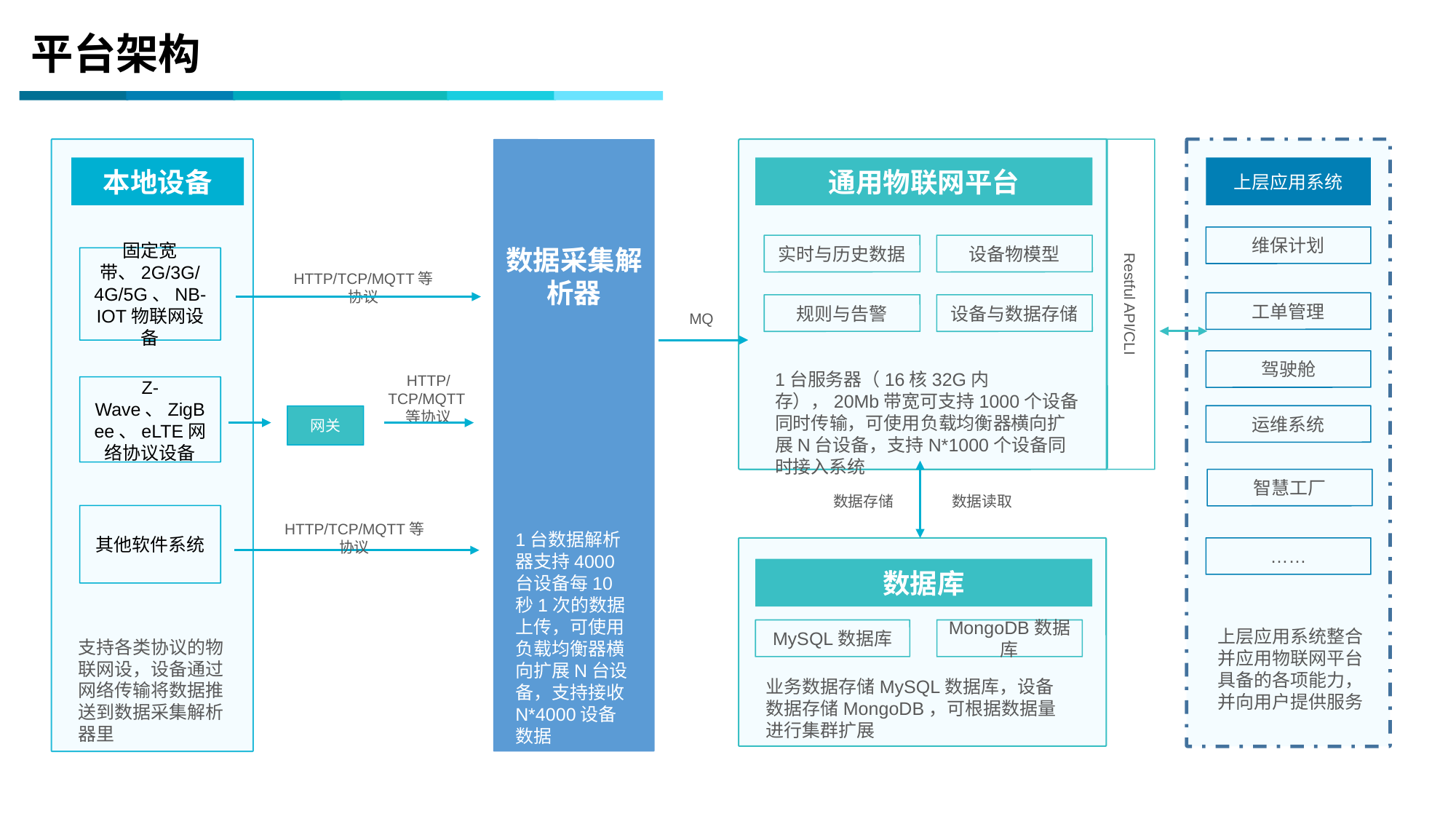

06
平台架构

数据采集解析器
1台数据解析器支持4000台设备每10秒1次的数据上传，可使用负载均衡器横向扩展N台设备，支持接收N*4000设备数据

通用物联网平台
实时与历史数据
设备物模型
规则与告警
设备与数据存储

上层应用系统
维保计划
工单管理
驾驶舱
运维系统
智慧工厂
Restful API/CLI
本地设备
固定宽带、2G/3G/4G/5G、NB-IOT物联网设备
HTTP/TCP/MQTT等协议
MQ
1台服务器（16核32G内存），20Mb带宽可支持1000个设备同时传输，可使用负载均衡器横向扩展N台设备，支持N*1000个设备同时接入系统
HTTP/TCP/MQTT等协议
Z-Wave、ZigBee、eLTE网络协议设备
网关
数据存储
数据读取
其他软件系统
HTTP/TCP/MQTT等协议

数据库
MySQL数据库
MongoDB数据库
……
上层应用系统整合并应用物联网平台具备的各项能力，并向用户提供服务
支持各类协议的物联网设，设备通过网络传输将数据推送到数据采集解析器里
业务数据存储MySQL数据库，设备数据存储MongoDB，可根据数据量进行集群扩展